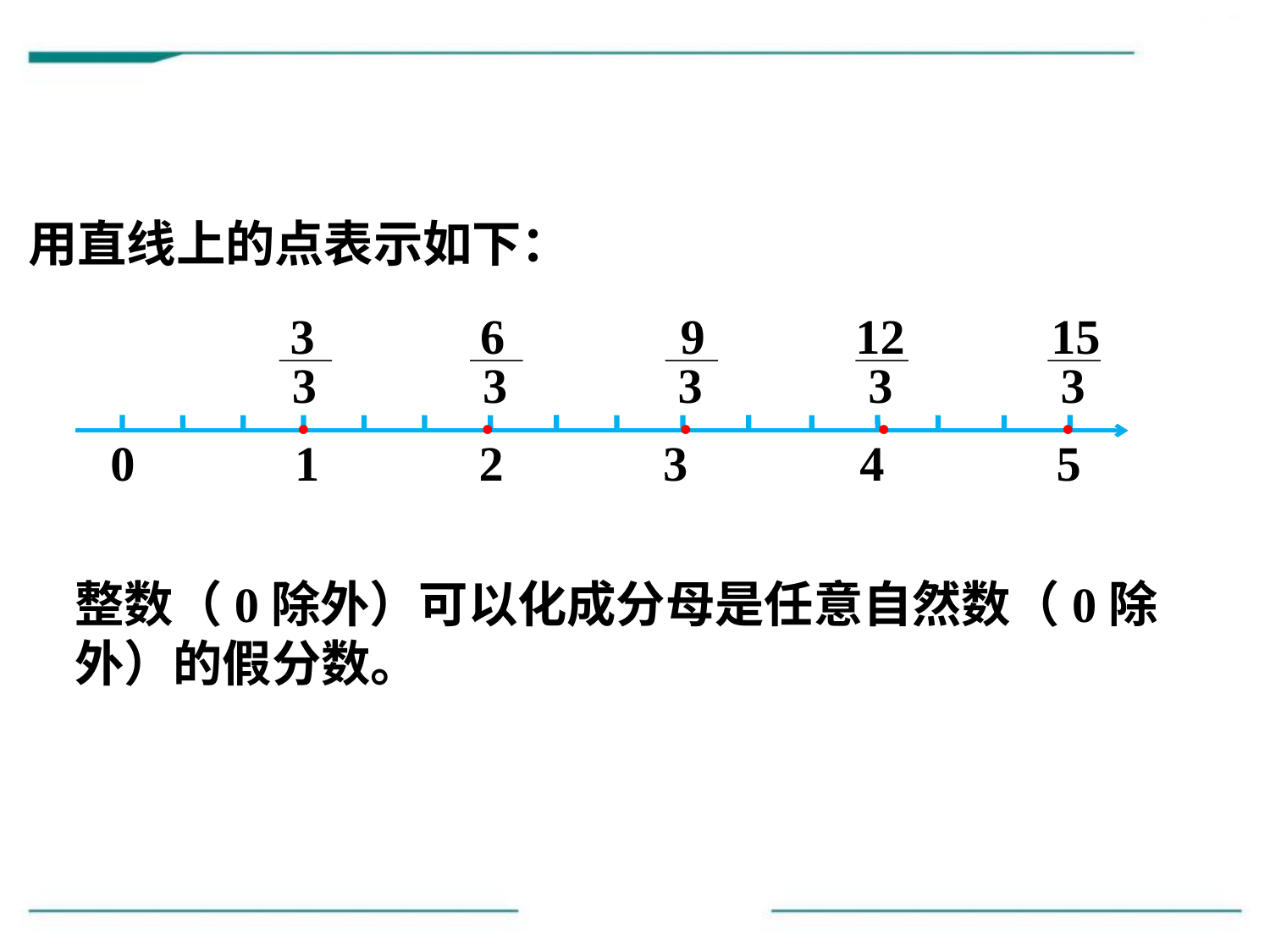

用直线上的点表示如下：
3
3

6
3

9
3

12
3

15
3

           .            .             .             .            .

0             1             2             3              4              5
整数（0除外）可以化成分母是任意自然数（0除外）的假分数。